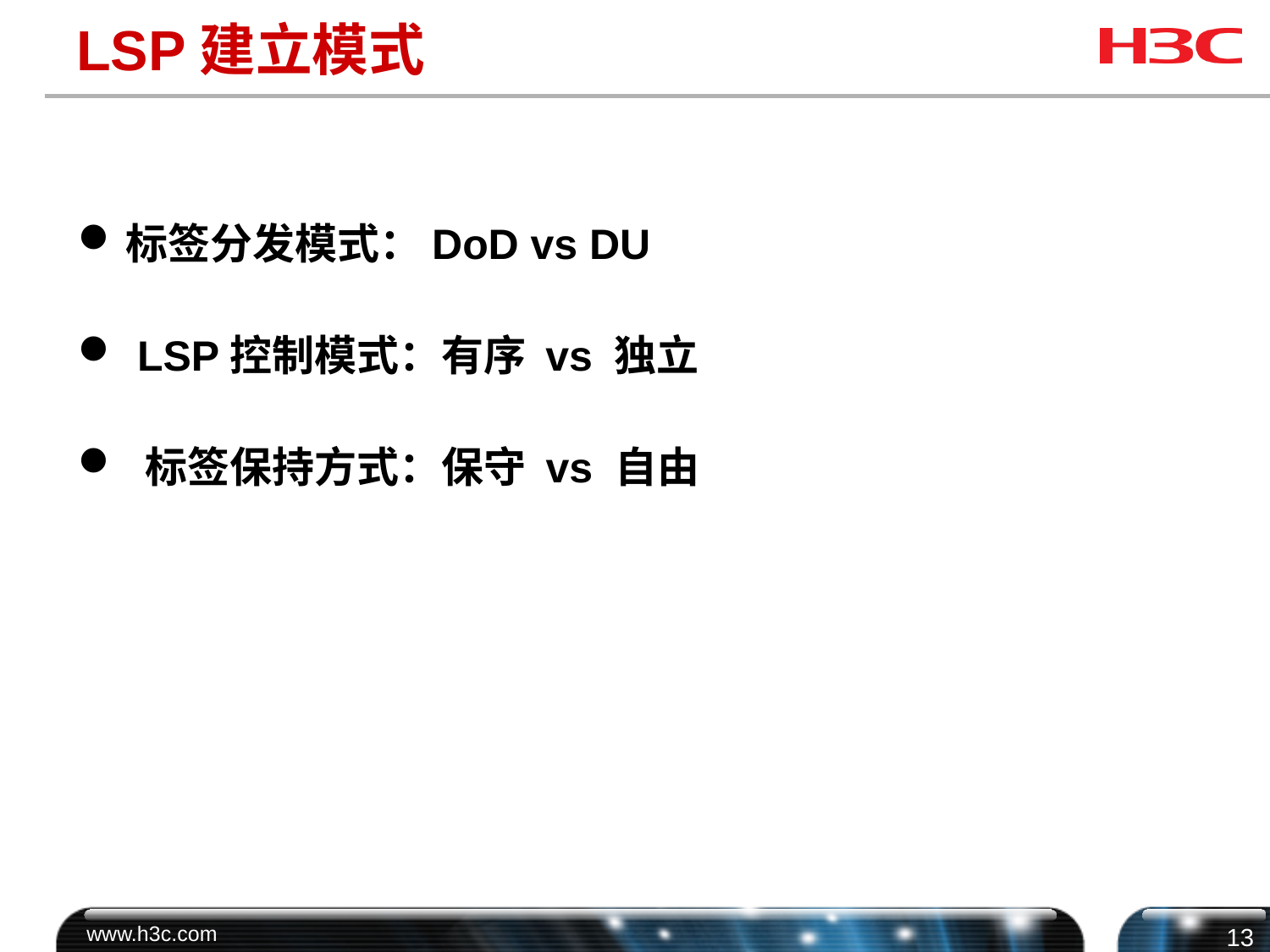

# LSP建立模式
标签分发模式：DoD vs DU

 LSP控制模式：有序 vs 独立

 标签保持方式：保守 vs 自由